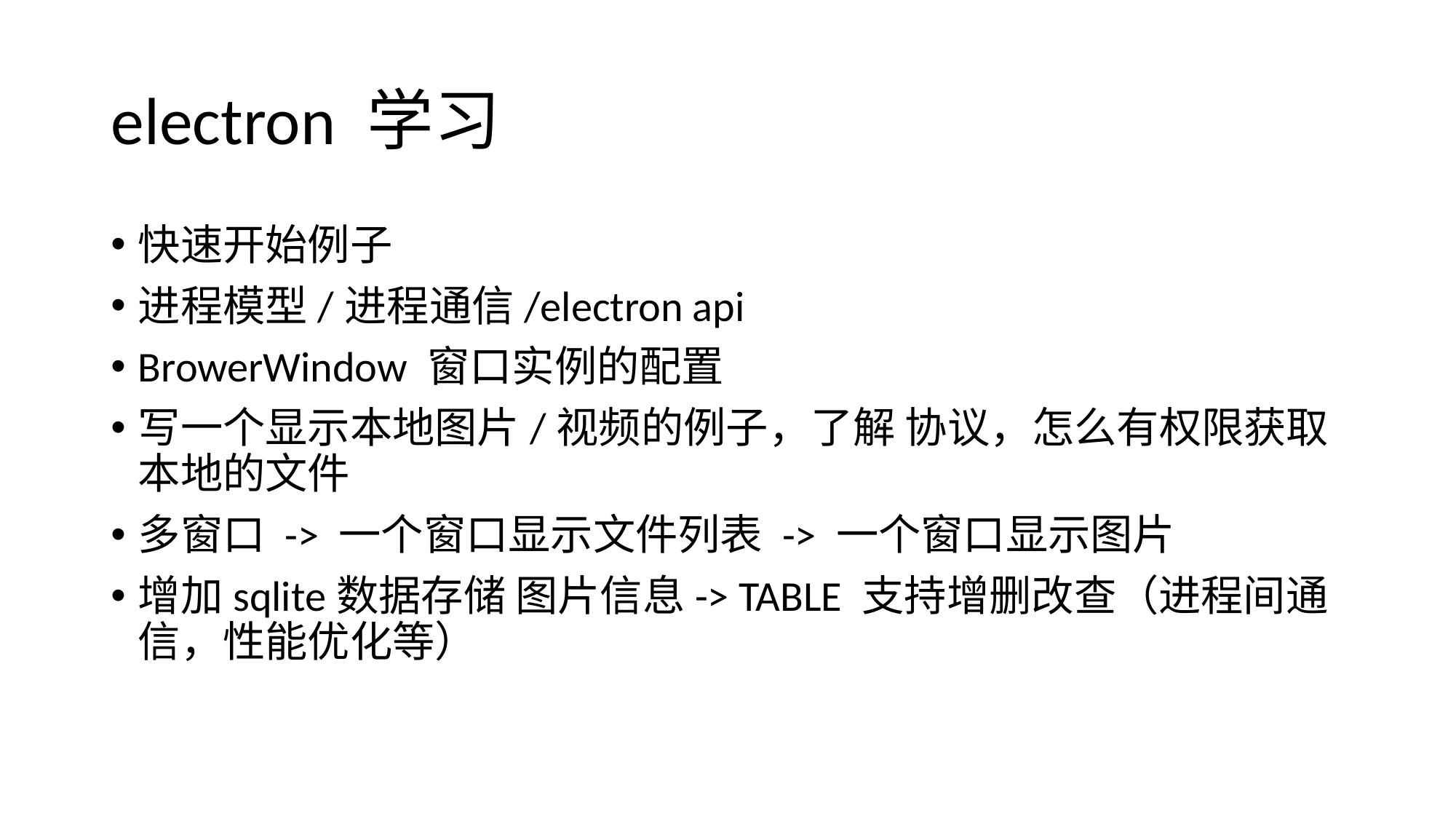

# electron 学习
快速开始例子
进程模型/进程通信/electron api
BrowerWindow 窗口实例的配置
写一个显示本地图片/视频的例子，了解 协议，怎么有权限获取本地的文件
多窗口 -> 一个窗口显示文件列表 -> 一个窗口显示图片
增加sqlite数据存储 图片信息-> TABLE 支持增删改查（进程间通信，性能优化等）